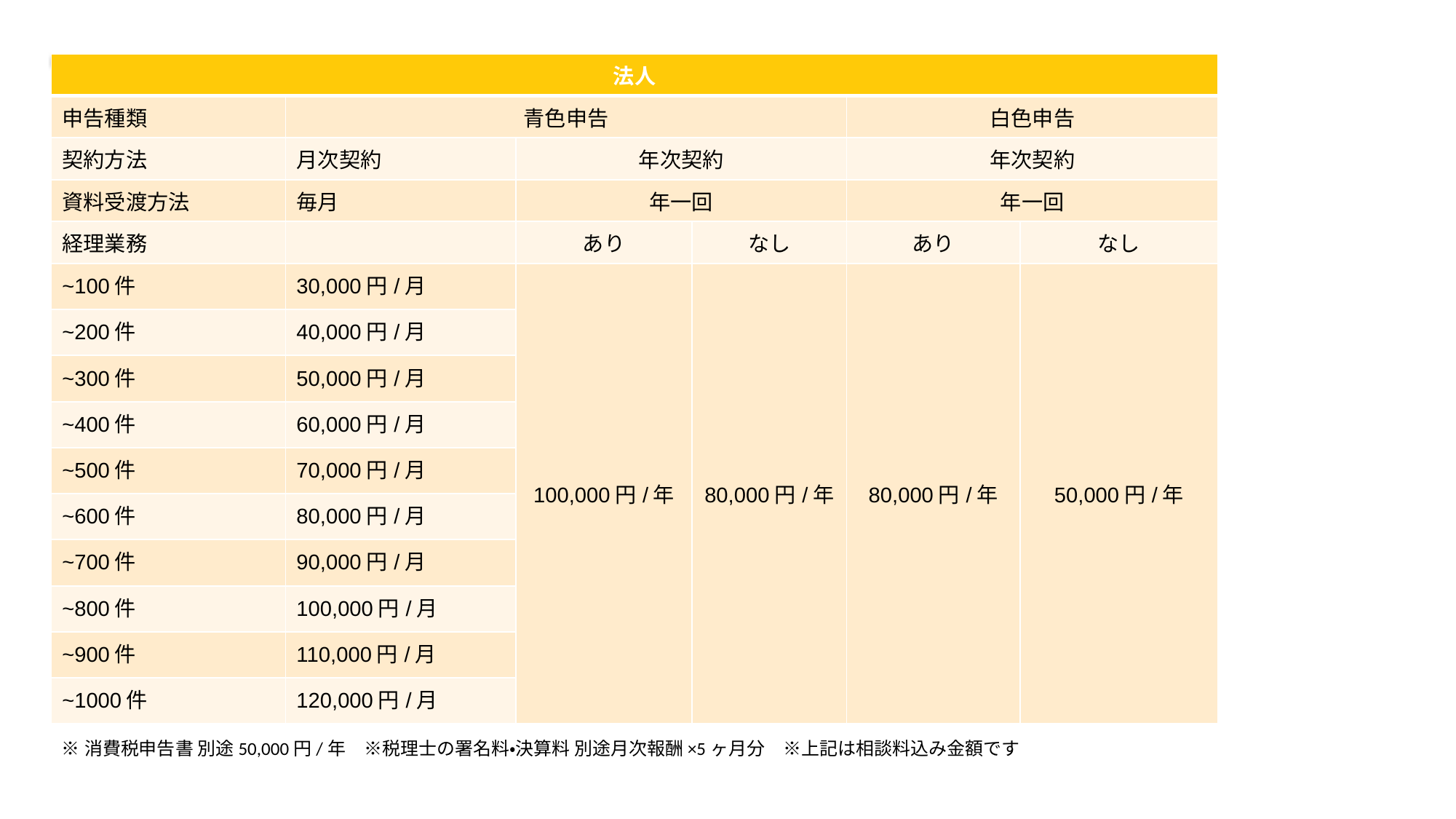

| 法人 |  |  |  |  |  |
| --- | --- | --- | --- | --- | --- |
| 申告種類 | 青色申告 |  |  | 白色申告 |  |
| 契約方法 | 月次契約 | 年次契約 |  | 年次契約 |  |
| 資料受渡方法 | 毎月 | 年一回 |  | 年一回 |  |
| 経理業務 |  | あり | なし | あり | なし |
| ~100件 | 30,000円/月 | 100,000円/年 | 80,000円/年 | 80,000円/年 | 50,000円/年 |
| ~200件 | 40,000円/月 |  |  |  |  |
| ~300件 | 50,000円/月 |  |  |  |  |
| ~400件 | 60,000円/月 |  |  |  |  |
| ~500件 | 70,000円/月 |  |  |  |  |
| ~600件 | 80,000円/月 |  |  |  |  |
| ~700件 | 90,000円/月 |  |  |  |  |
| ~800件 | 100,000円/月 |  |  |  |  |
| ~900件 | 110,000円/月 |  |  |  |  |
| ~1000件 | 120,000円/月 |  |  |  |  |
※消費税申告書 別途50,000円/年　※税理士の署名料・決算料 別途月次報酬×5ヶ月分　※上記は相談料込み金額です